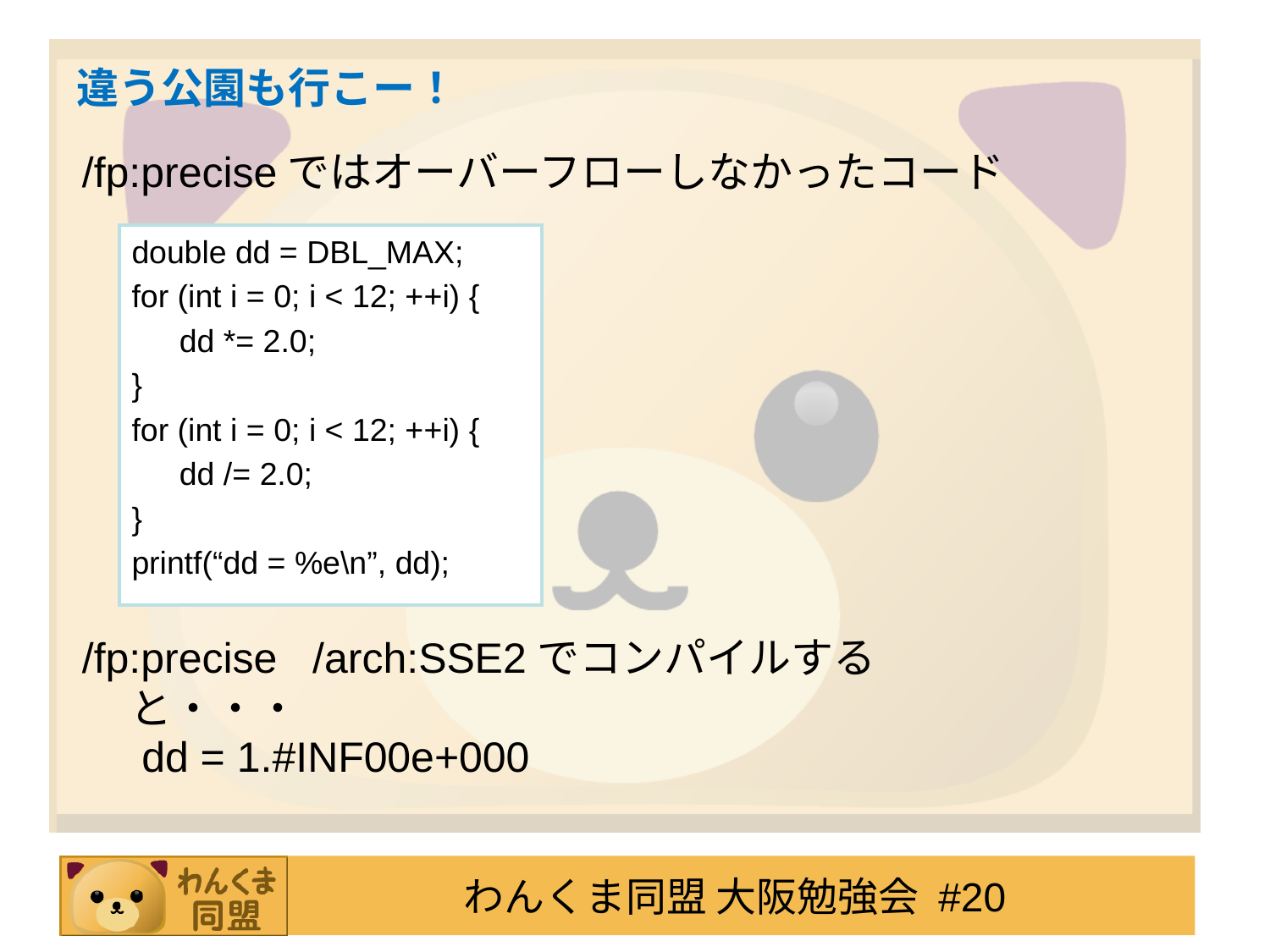

# 違う公園も行こー！
/fp:preciseではオーバーフローしなかったコード
double dd = DBL_MAX;
for (int i = 0; i < 12; ++i) {
	dd *= 2.0;
}
for (int i = 0; i < 12; ++i) {
	dd /= 2.0;
}
printf(“dd = %e\n”, dd);
/fp:precise   /arch:SSE2でコンパイルすると・・・
dd = 1.#INF00e+000